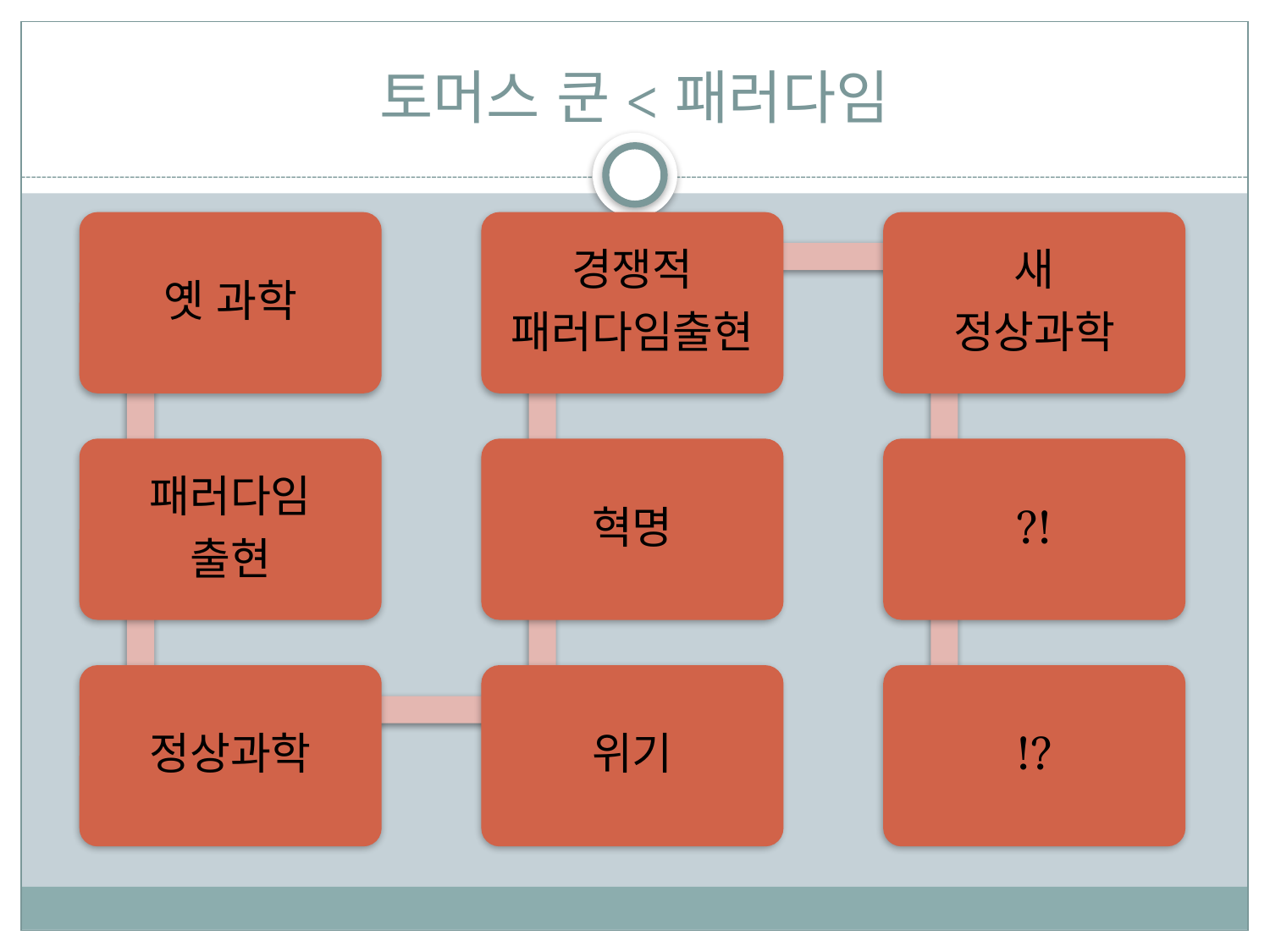

# 토머스 쿤<패러다임
옛 과학
패러다임
출현
정상과학
위기
혁명
경쟁적
패러다임출현
새
정상과학
?!
!?